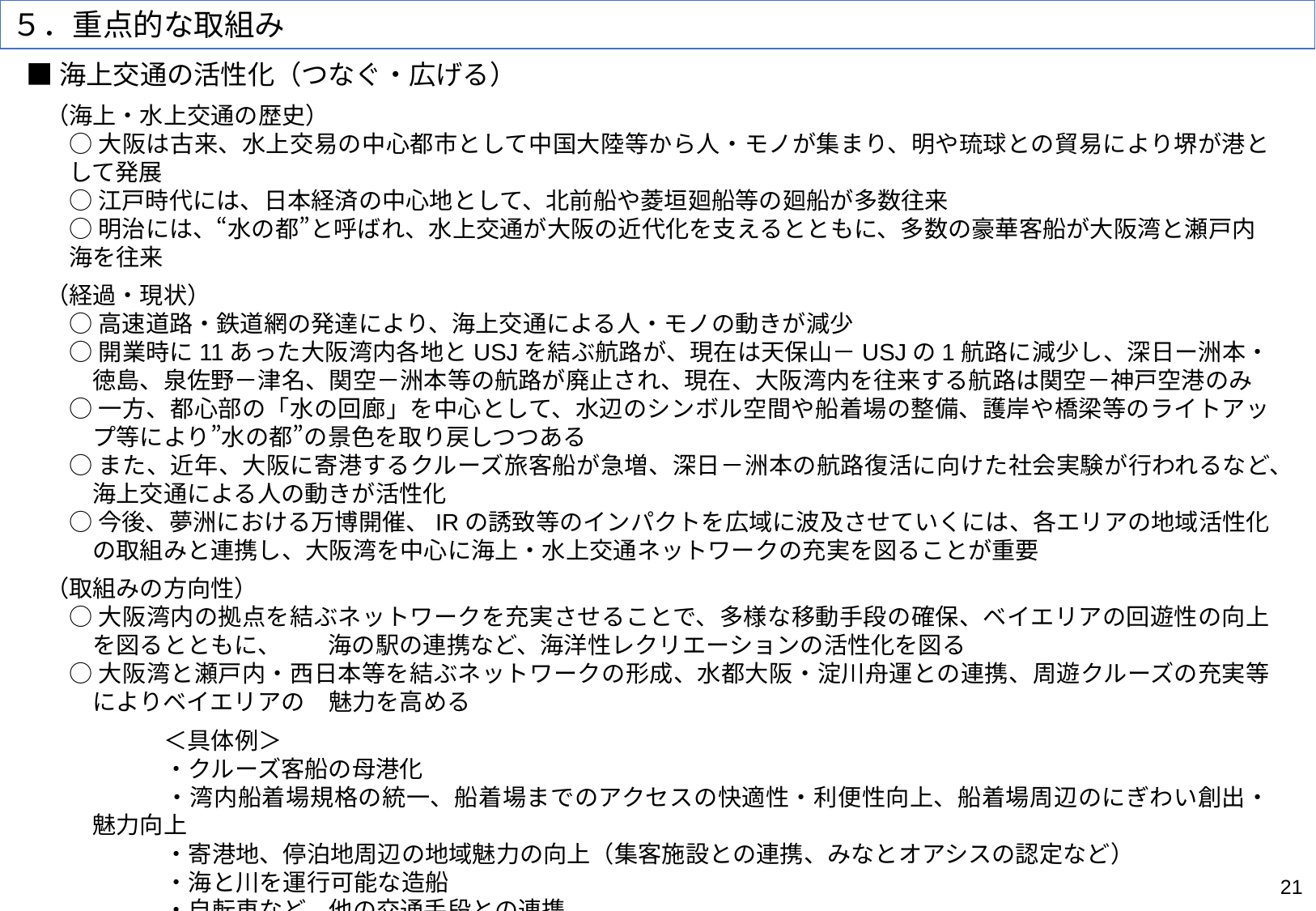

５．重点的な取組み
■海上交通の活性化（つなぐ・広げる）
（海上・水上交通の歴史）
○大阪は古来、水上交易の中心都市として中国大陸等から人・モノが集まり、明や琉球との貿易により堺が港として発展
○江戸時代には、日本経済の中心地として、北前船や菱垣廻船等の廻船が多数往来
○明治には、“水の都”と呼ばれ、水上交通が大阪の近代化を支えるとともに、多数の豪華客船が大阪湾と瀬戸内海を往来
（経過・現状）
○高速道路・鉄道網の発達により、海上交通による人・モノの動きが減少
○開業時に11あった大阪湾内各地とUSJを結ぶ航路が、現在は天保山－USJの1航路に減少し、深日ー洲本・徳島、泉佐野－津名、関空－洲本等の航路が廃止され、現在、大阪湾内を往来する航路は関空－神戸空港のみ
○一方、都心部の「水の回廊」を中心として、水辺のシンボル空間や船着場の整備、護岸や橋梁等のライトアップ等により”水の都”の景色を取り戻しつつある
○また、近年、大阪に寄港するクルーズ旅客船が急増、深日－洲本の航路復活に向けた社会実験が行われるなど、海上交通による人の動きが活性化
○今後、夢洲における万博開催、IRの誘致等のインパクトを広域に波及させていくには、各エリアの地域活性化の取組みと連携し、大阪湾を中心に海上・水上交通ネットワークの充実を図ることが重要
（取組みの方向性）
○大阪湾内の拠点を結ぶネットワークを充実させることで、多様な移動手段の確保、ベイエリアの回遊性の向上を図るとともに、　　海の駅の連携など、海洋性レクリエーションの活性化を図る
○大阪湾と瀬戸内・西日本等を結ぶネットワークの形成、水都大阪・淀川舟運との連携、周遊クルーズの充実等によりベイエリアの　魅力を高める
　　　　　＜具体例＞
　　　・クルーズ客船の母港化
　　　・湾内船着場規格の統一、船着場までのアクセスの快適性・利便性向上、船着場周辺のにぎわい創出・魅力向上
　　　・寄港地、停泊地周辺の地域魅力の向上（集客施設との連携、みなとオアシスの認定など）
　　　・海と川を運行可能な造船
　　　・自転車など、他の交通手段との連携
　　　・船内コンテンツの充実
　　　・定期運航に向けた支援、柔軟な法制度の運用　　など
21